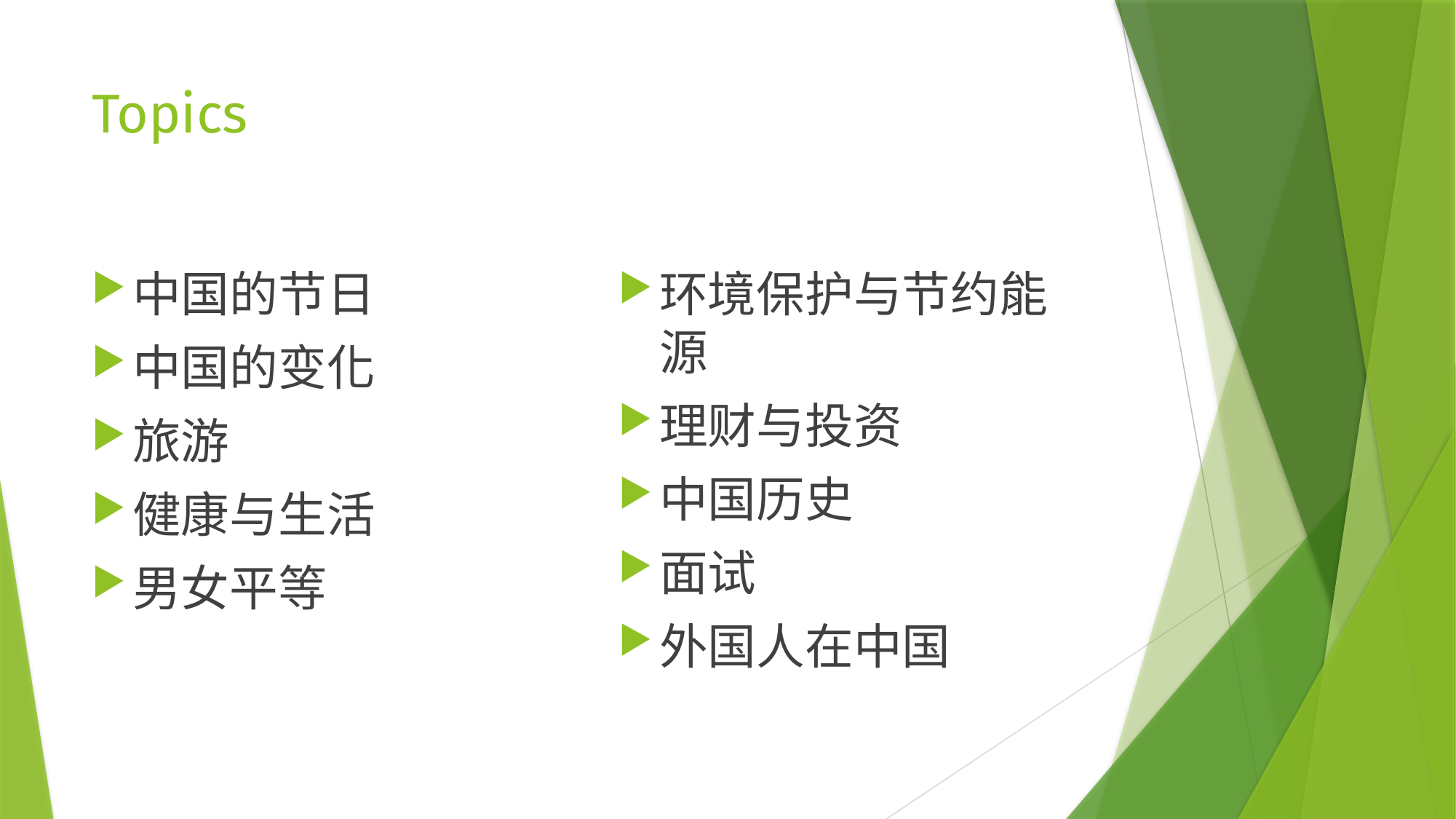

# Topics
中国的节日
中国的变化
旅游
健康与生活
男女平等
环境保护与节约能源
理财与投资
中国历史
面试
外国人在中国